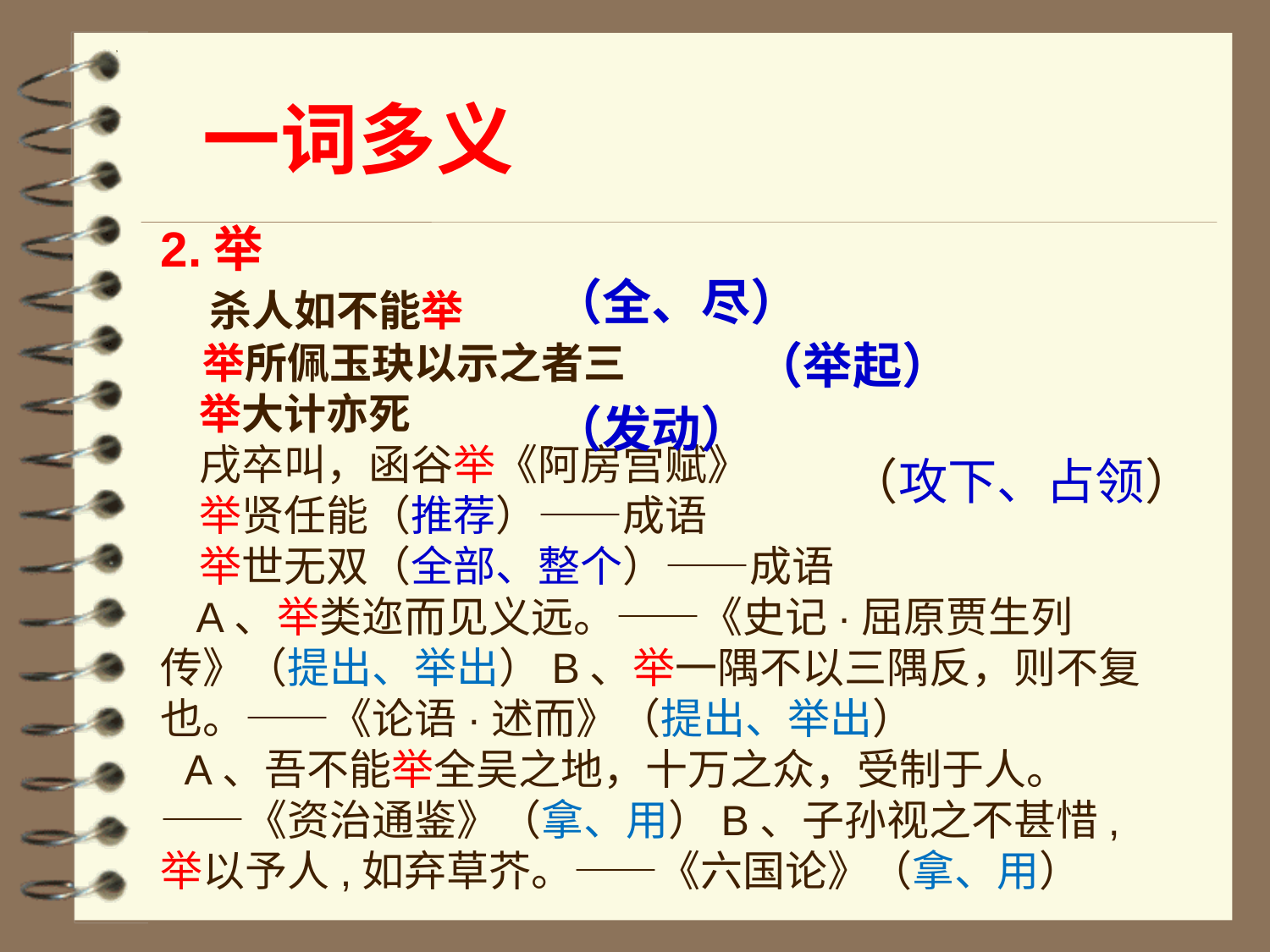

一词多义
2.举
　杀人如不能举
　举所佩玉玦以示之者三
   举大计亦死
   戌卒叫，函谷举《阿房宫赋》
   举贤任能（推荐）——成语
   举世无双（全部、整个）——成语
   A、举类迩而见义远。——《史记·屈原贾生列传》（提出、举出）B、举一隅不以三隅反，则不复也。——《论语·述而》（提出、举出）
  A、吾不能举全吴之地，十万之众，受制于人。 ——《资治通鉴》（拿、用）B、子孙视之不甚惜,举以予人,如弃草芥。——《六国论》（拿、用）

（全、尽）
（举起）
（发动）
（攻下、占领）